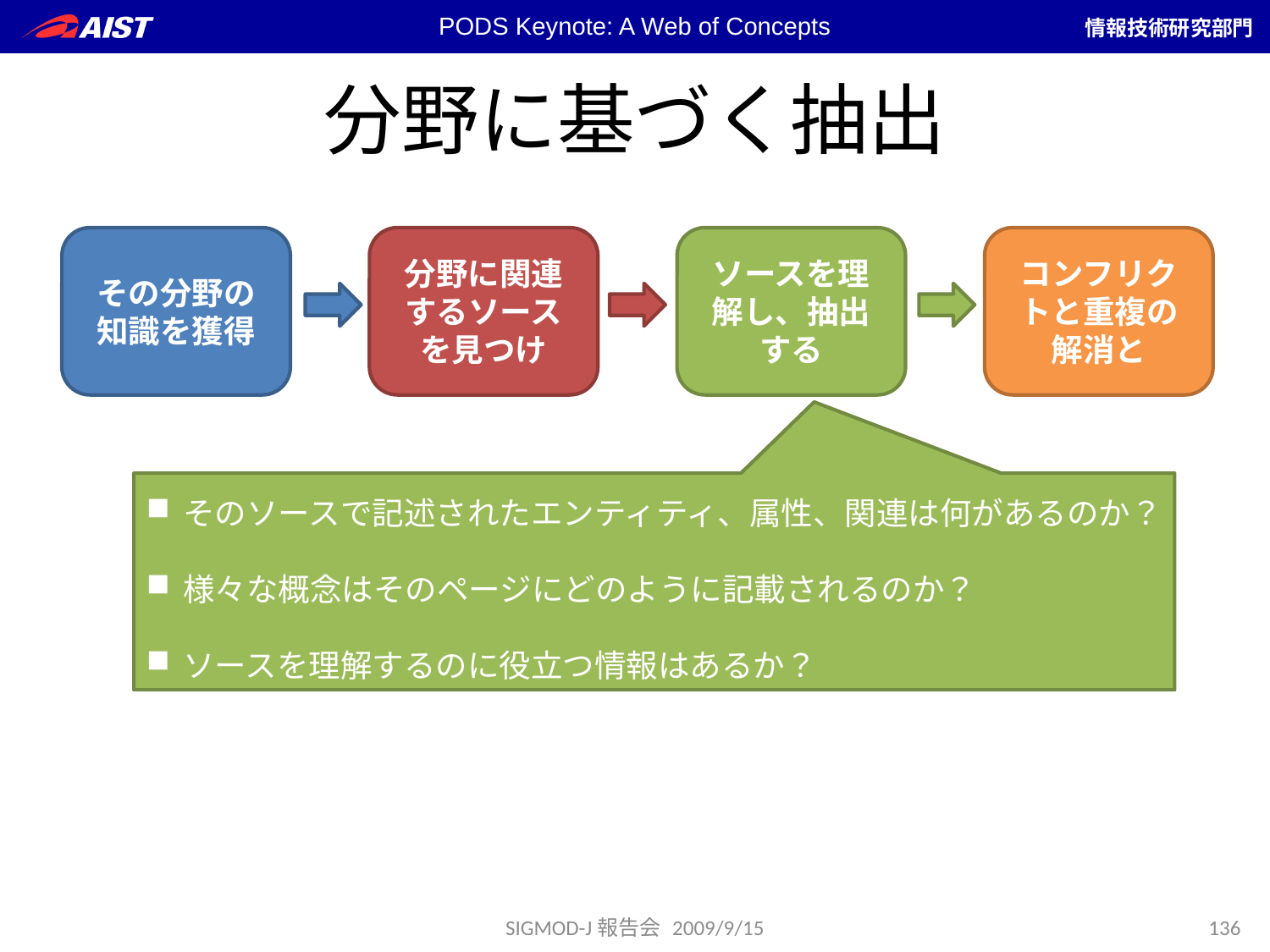

PODS Keynote: A Web of Concepts
# 分野に基づく抽出
その分野の
知識を獲得
分野に関連するソースを見つけ
ソースを理解し、抽出する
コンフリクトと重複の解消と

そのソースで記述されたエンティティ、属性、関連は何があるのか？
様々な概念はそのページにどのように記載されるのか？
ソースを理解するのに役立つ情報はあるか？
SIGMOD-J報告会 2009/9/15
136